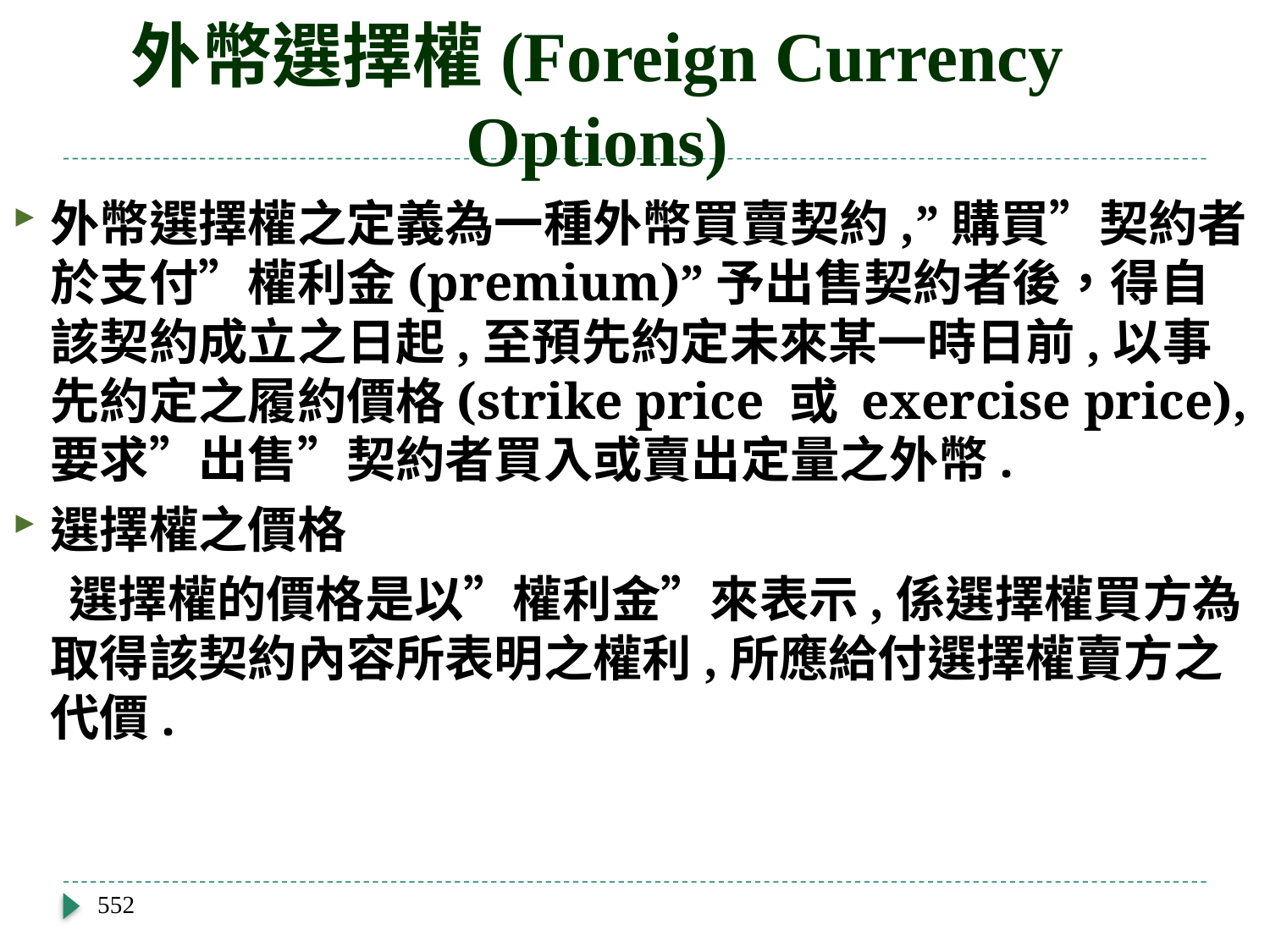

# 外幣選擇權(Foreign Currency Options)
外幣選擇權之定義為一種外幣買賣契約,”購買”契約者於支付”權利金(premium)”予出售契約者後，得自該契約成立之日起,至預先約定未來某一時日前,以事先約定之履約價格(strike price 或 exercise price),要求”出售”契約者買入或賣出定量之外幣.
選擇權之價格
    選擇權的價格是以”權利金”來表示,係選擇權買方為取得該契約內容所表明之權利,所應給付選擇權賣方之代價.
552